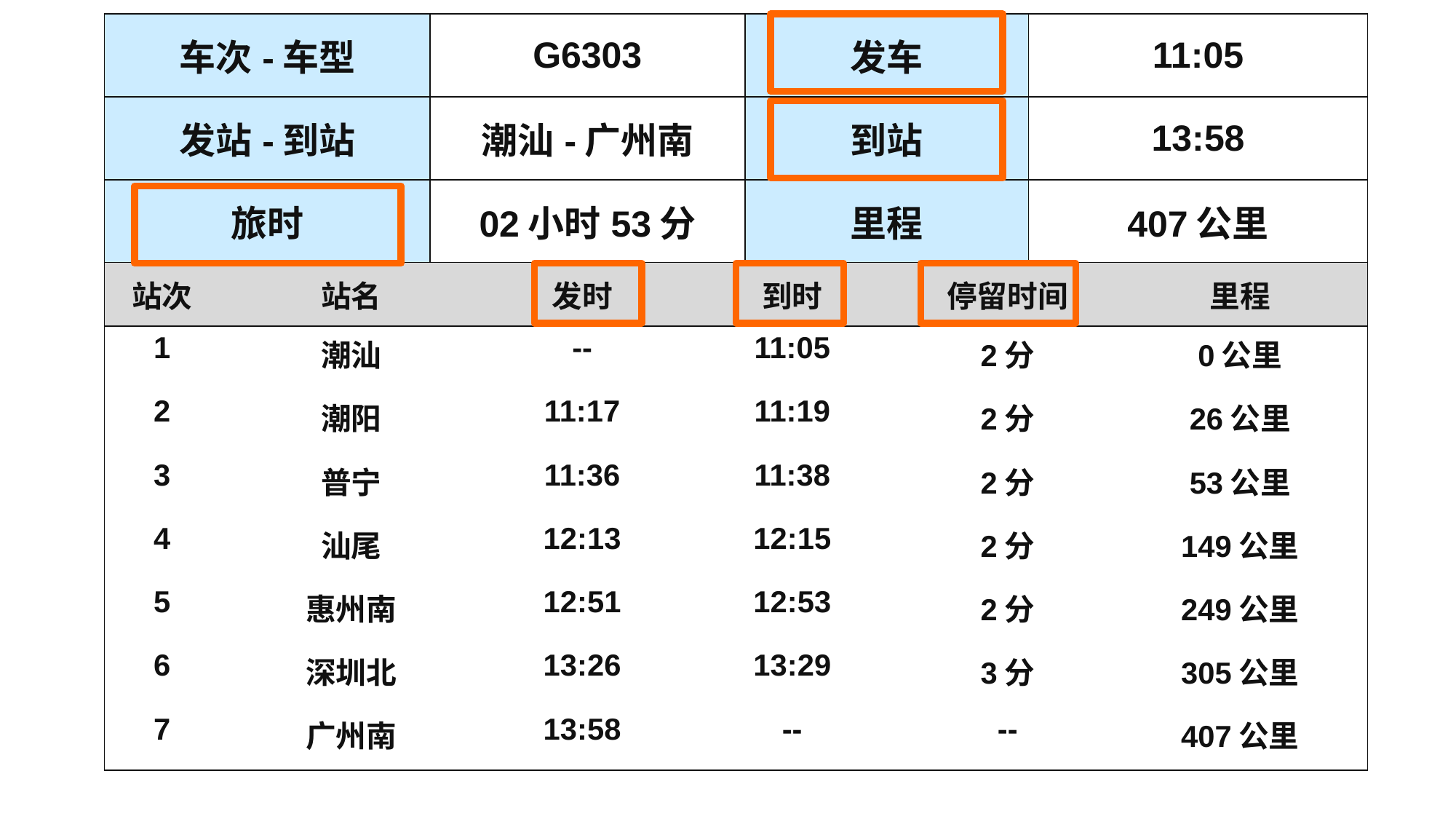

| 车次-车型 |  | G6303 |  |  | 发车 |  | 11:05 |  |
| --- | --- | --- | --- | --- | --- | --- | --- | --- |
| 发站-到站 |  | 潮汕-广州南 |  |  | 到站 |  | 13:58 |  |
| 旅时 |  | 02小时53分 |  |  | 里程 |  | 407公里 |  |
| 站次 | 站名 |  | 发时 | 到时 |  | 停留时间 |  | 里程 |
| 1 | 潮汕 |  | -- | 11:05 |  | 2分 |  | 0公里 |
| 2 | 潮阳 |  | 11:17 | 11:19 |  | 2分 |  | 26公里 |
| 3 | 普宁 |  | 11:36 | 11:38 |  | 2分 |  | 53公里 |
| 4 | 汕尾 |  | 12:13 | 12:15 |  | 2分 |  | 149公里 |
| 5 | 惠州南 |  | 12:51 | 12:53 |  | 2分 |  | 249公里 |
| 6 | 深圳北 |  | 13:26 | 13:29 |  | 3分 |  | 305公里 |
| 7 | 广州南 |  | 13:58 | -- |  | -- |  | 407公里 |